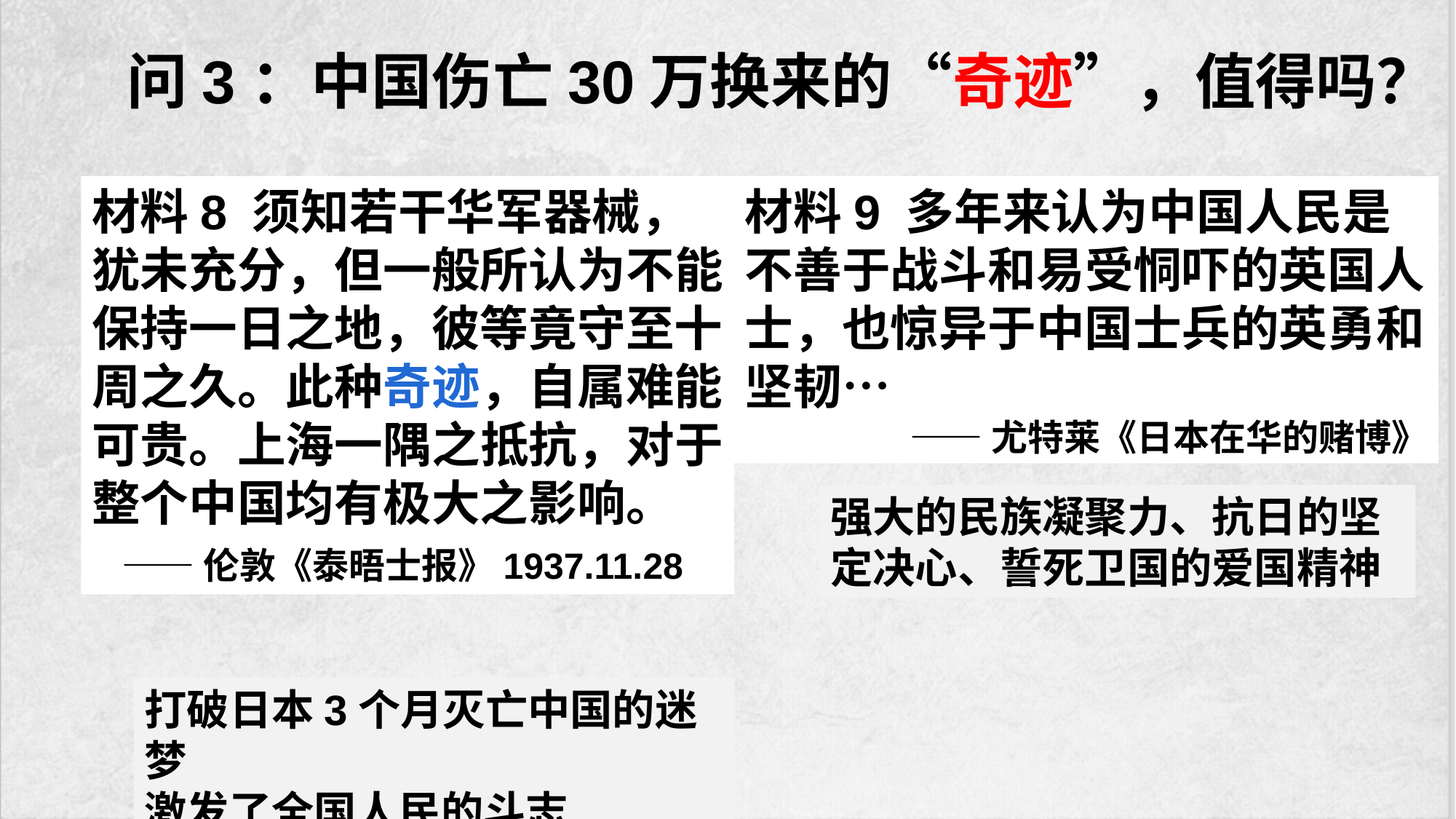

问3：中国伤亡30万换来的“奇迹”，值得吗？
材料8 须知若干华军器械，犹未充分，但一般所认为不能保持一日之地，彼等竟守至十周之久。此种奇迹，自属难能可贵。上海一隅之抵抗，对于整个中国均有极大之影响。
   ——伦敦《泰晤士报》1937.11.28
材料9 多年来认为中国人民是不善于战斗和易受恫吓的英国人士，也惊异于中国士兵的英勇和坚韧…
——尤特莱《日本在华的赌博》
强大的民族凝聚力、抗日的坚定决心、誓死卫国的爱国精神
打破日本3个月灭亡中国的迷梦
激发了全国人民的斗志